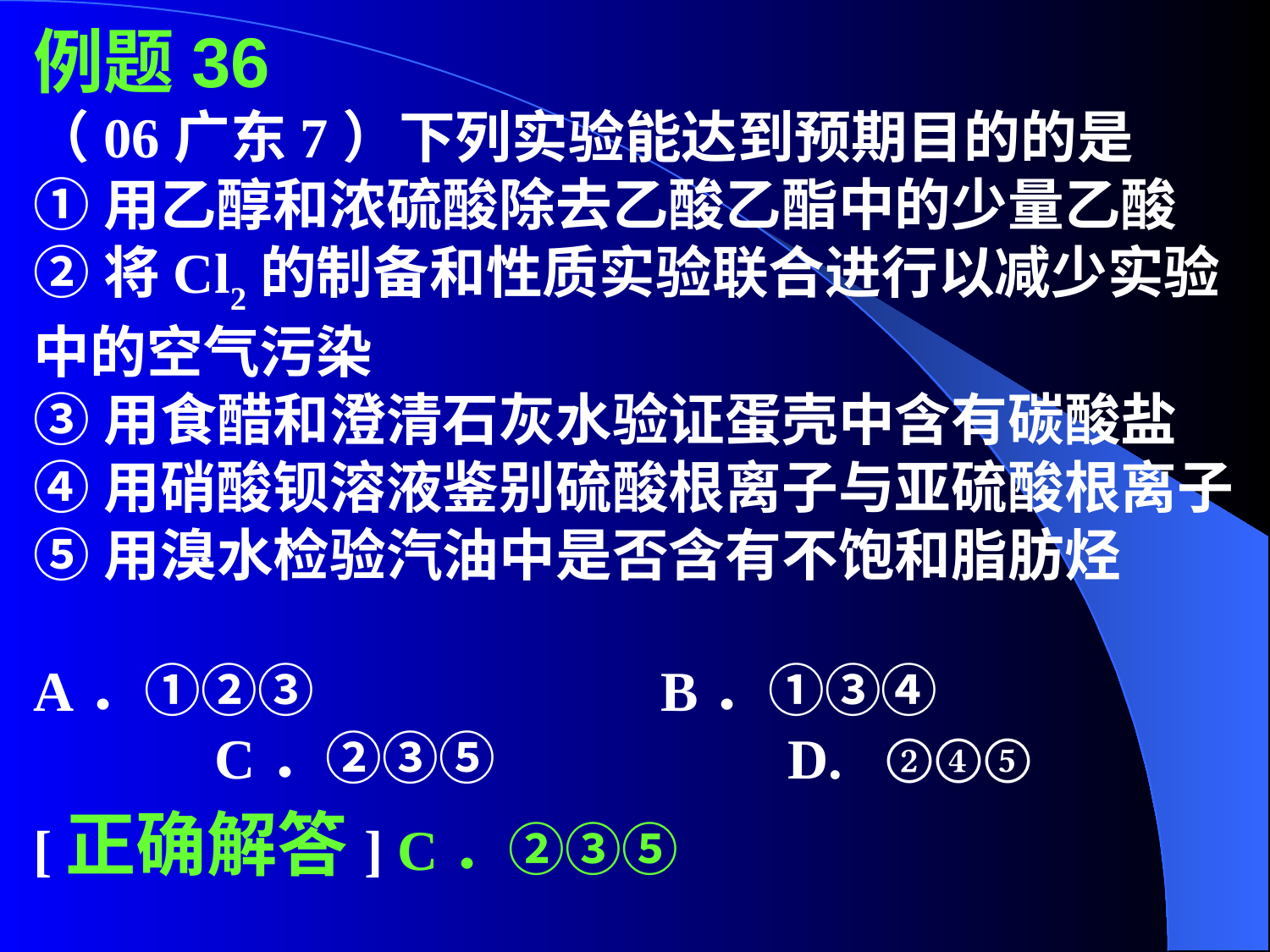

例题36
（06广东7）下列实验能达到预期目的的是
①用乙醇和浓硫酸除去乙酸乙酯中的少量乙酸
②将Cl2的制备和性质实验联合进行以减少实验中的空气污染
③用食醋和澄清石灰水验证蛋壳中含有碳酸盐
④用硝酸钡溶液鉴别硫酸根离子与亚硫酸根离子
⑤用溴水检验汽油中是否含有不饱和脂肪烃

A．①②③	                  B．①③④	                              C．②③⑤	                  D.   ②④⑤
[正确解答] C．②③⑤

88